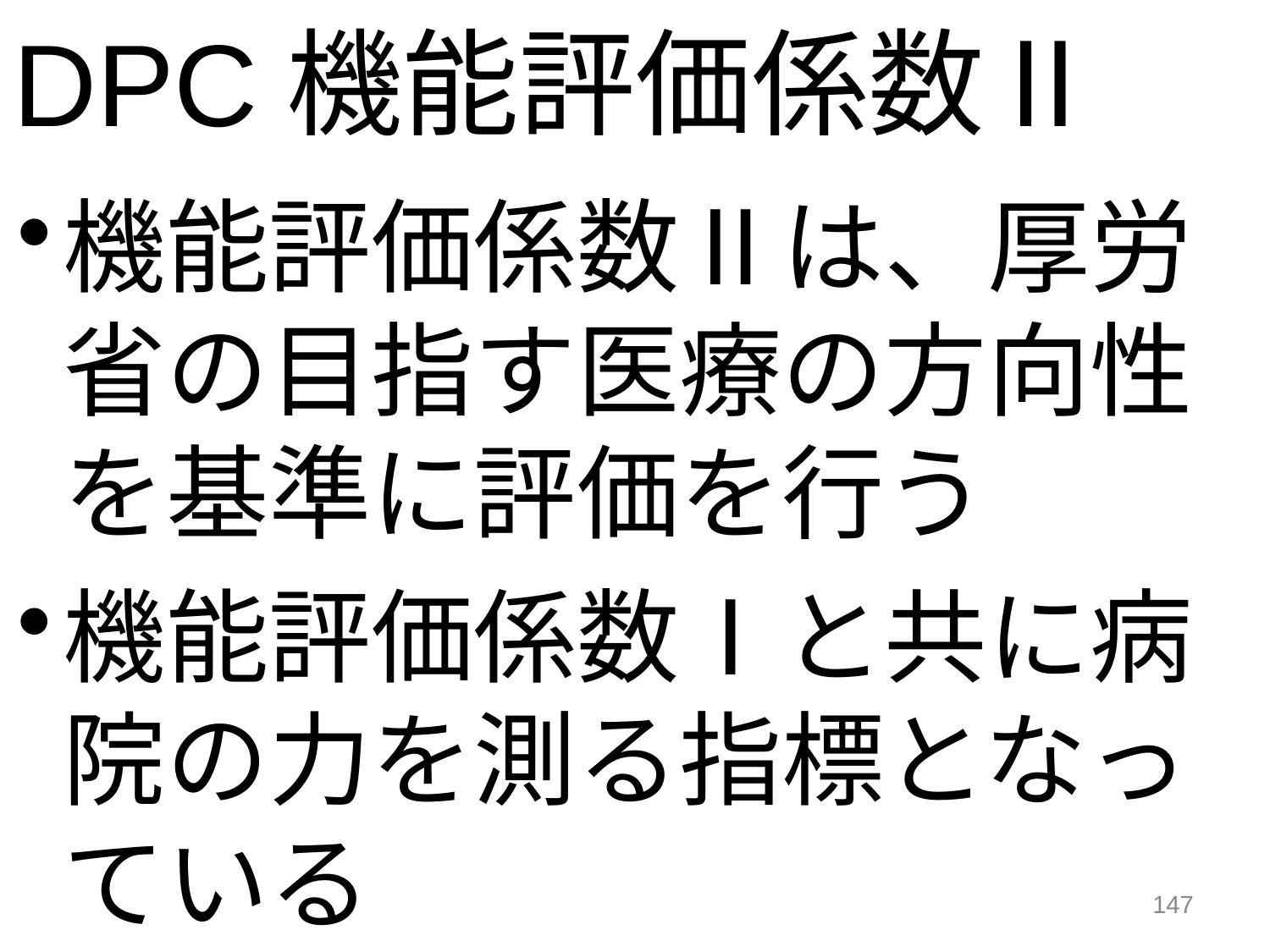

# DPC機能評価係数Ⅱ
機能評価係数Ⅱは、厚労省の目指す医療の方向性を基準に評価を行う
機能評価係数Ⅰと共に病院の力を測る指標となっている
147